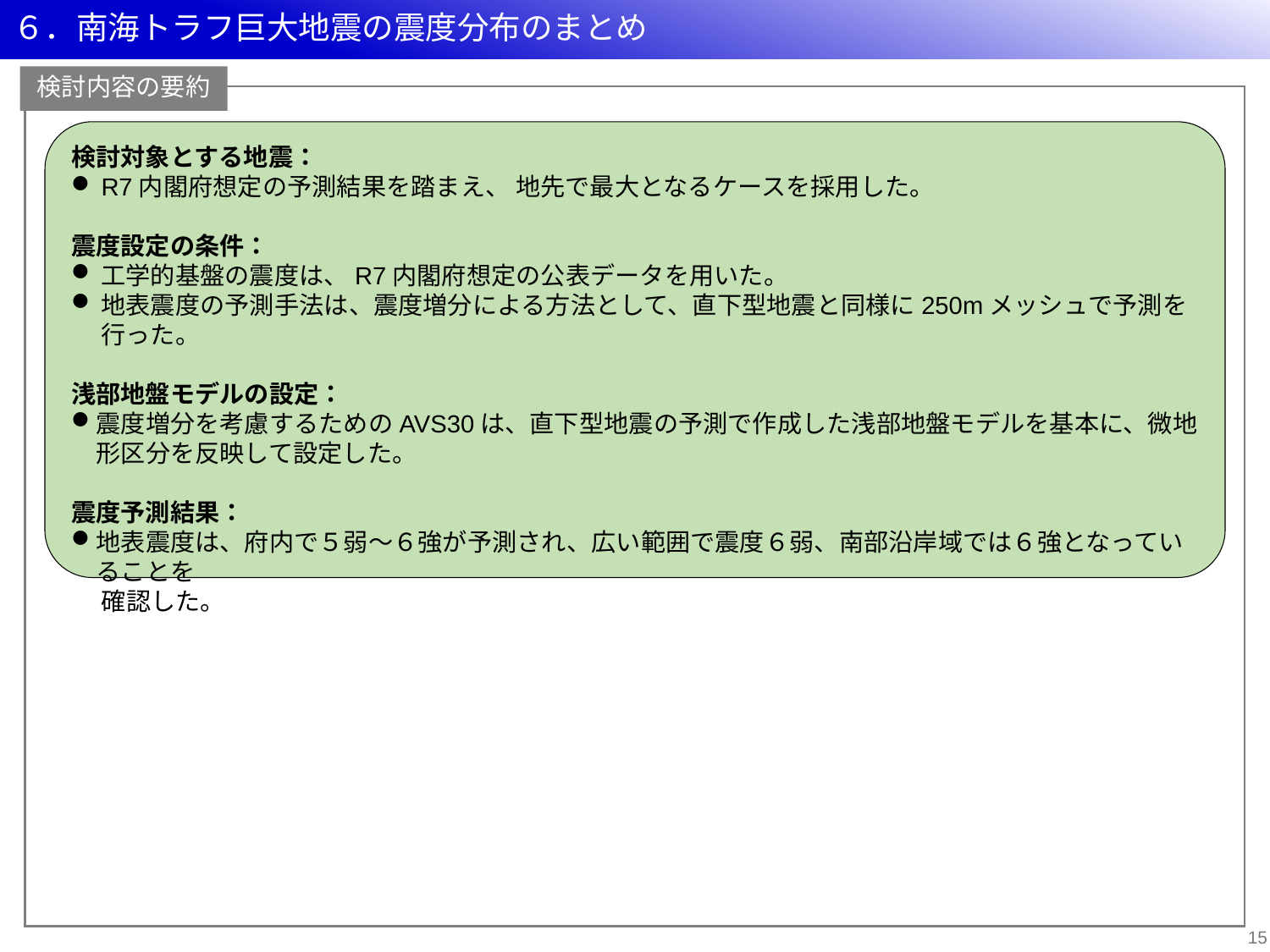

# ６．南海トラフ巨大地震の震度分布のまとめ
検討内容の要約
検討対象とする地震：
R7内閣府想定の予測結果を踏まえ、 地先で最大となるケースを採用した。

震度設定の条件：
工学的基盤の震度は、R7内閣府想定の公表データを用いた。
地表震度の予測手法は、震度増分による方法として、直下型地震と同様に250mメッシュで予測を行った。

浅部地盤モデルの設定：
震度増分を考慮するためのAVS30は、直下型地震の予測で作成した浅部地盤モデルを基本に、微地形区分を反映して設定した。

震度予測結果：
地表震度は、府内で５弱～６強が予測され、広い範囲で震度６弱、南部沿岸域では６強となっていることを
　 確認した。

15